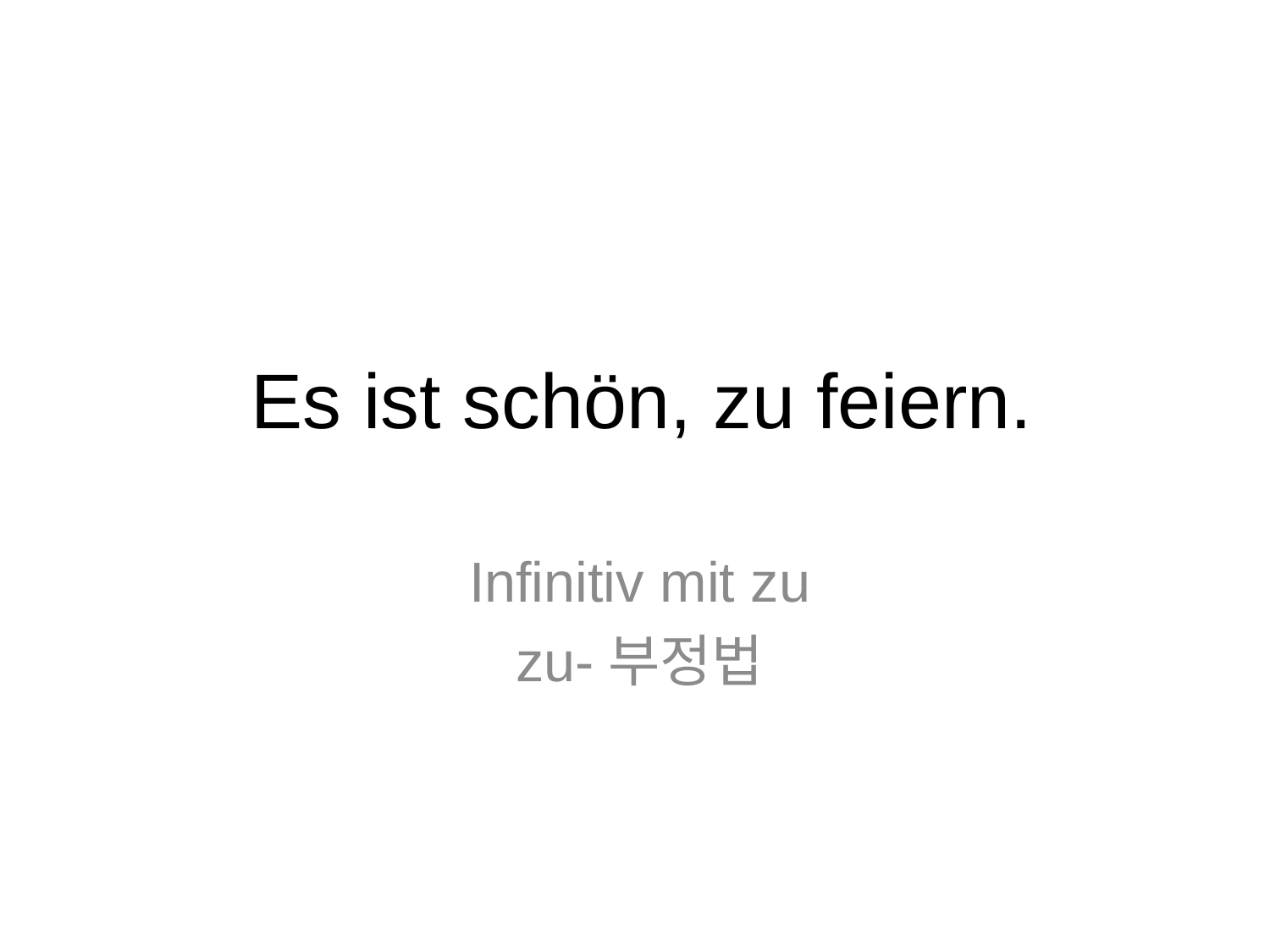

# Es ist schön, zu feiern.
Infinitiv mit zu
zu-부정법